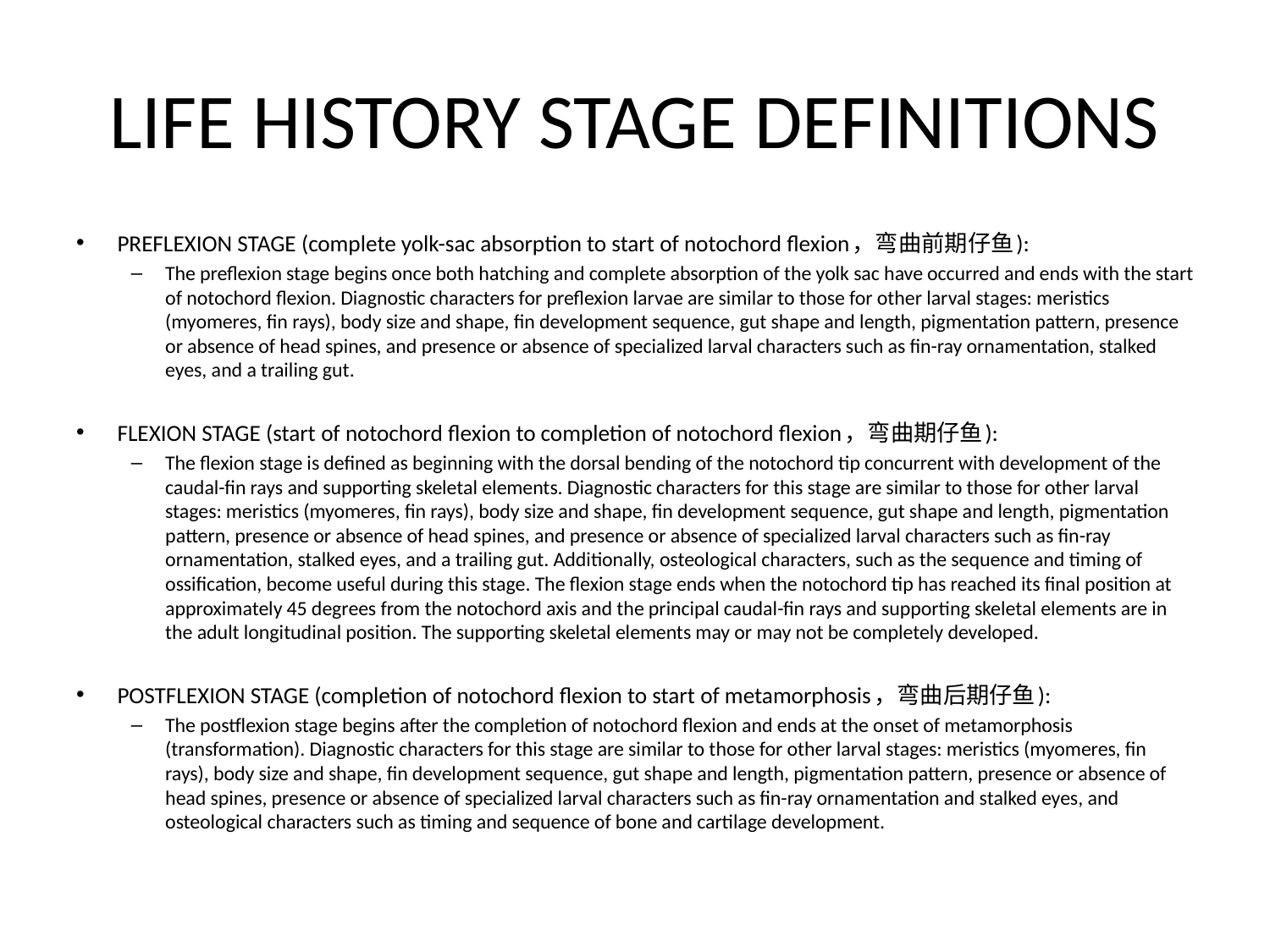

# LIFE HISTORY STAGE DEFINITIONS
PREFLEXION STAGE (complete yolk-sac absorption to start of notochord flexion，弯曲前期仔鱼):
The preflexion stage begins once both hatching and complete absorption of the yolk sac have occurred and ends with the start of notochord flexion. Diagnostic characters for preflexion larvae are similar to those for other larval stages: meristics (myomeres, fin rays), body size and shape, fin development sequence, gut shape and length, pigmentation pattern, presence or absence of head spines, and presence or absence of specialized larval characters such as fin-ray ornamentation, stalked eyes, and a trailing gut.

FLEXION STAGE (start of notochord flexion to completion of notochord flexion，弯曲期仔鱼):
The flexion stage is defined as beginning with the dorsal bending of the notochord tip concurrent with development of the caudal-fin rays and supporting skeletal elements. Diagnostic characters for this stage are similar to those for other larval stages: meristics (myomeres, fin rays), body size and shape, fin development sequence, gut shape and length, pigmentation pattern, presence or absence of head spines, and presence or absence of specialized larval characters such as fin-ray ornamentation, stalked eyes, and a trailing gut. Additionally, osteological characters, such as the sequence and timing of ossification, become useful during this stage. The flexion stage ends when the notochord tip has reached its final position at approximately 45 degrees from the notochord axis and the principal caudal-fin rays and supporting skeletal elements are in the adult longitudinal position. The supporting skeletal elements may or may not be completely developed.

POSTFLEXION STAGE (completion of notochord flexion to start of metamorphosis，弯曲后期仔鱼):
The postflexion stage begins after the completion of notochord flexion and ends at the onset of metamorphosis (transformation). Diagnostic characters for this stage are similar to those for other larval stages: meristics (myomeres, fin rays), body size and shape, fin development sequence, gut shape and length, pigmentation pattern, presence or absence of head spines, presence or absence of specialized larval characters such as fin-ray ornamentation and stalked eyes, and osteological characters such as timing and sequence of bone and cartilage development.